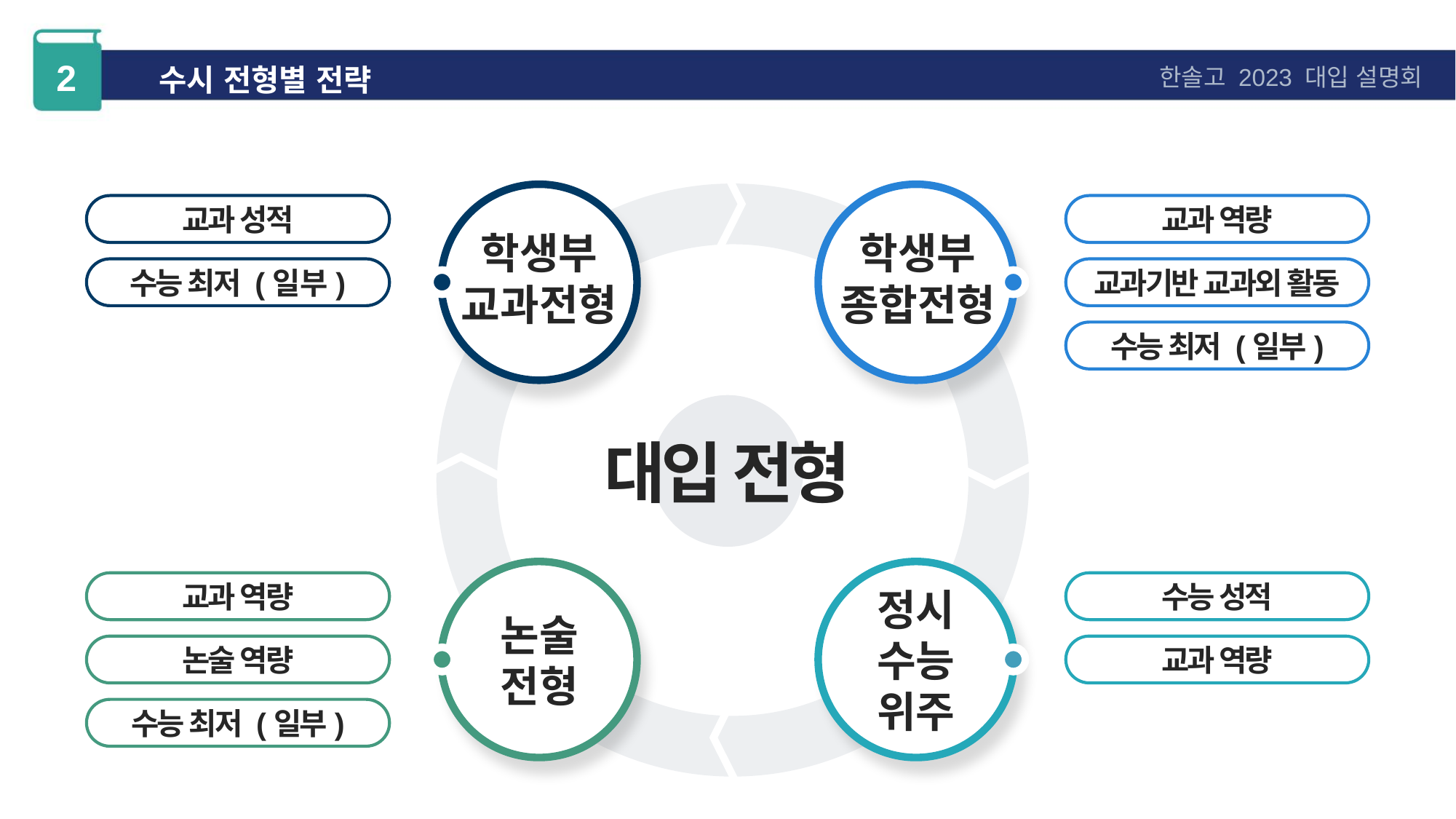

2
수시 전형별 전략
한솔고 2023 대입 설명회

교과 성적
수능 최저 (일부)
교과 역량
교과기반 교과외 활동
수능 최저 (일부)

학생부
교과전형
학생부
종합전형

대입 전형

교과 역량
논술 역량
수능 최저 (일부)
수능 성적
교과 역량
논술
전형
정시
수능
위주